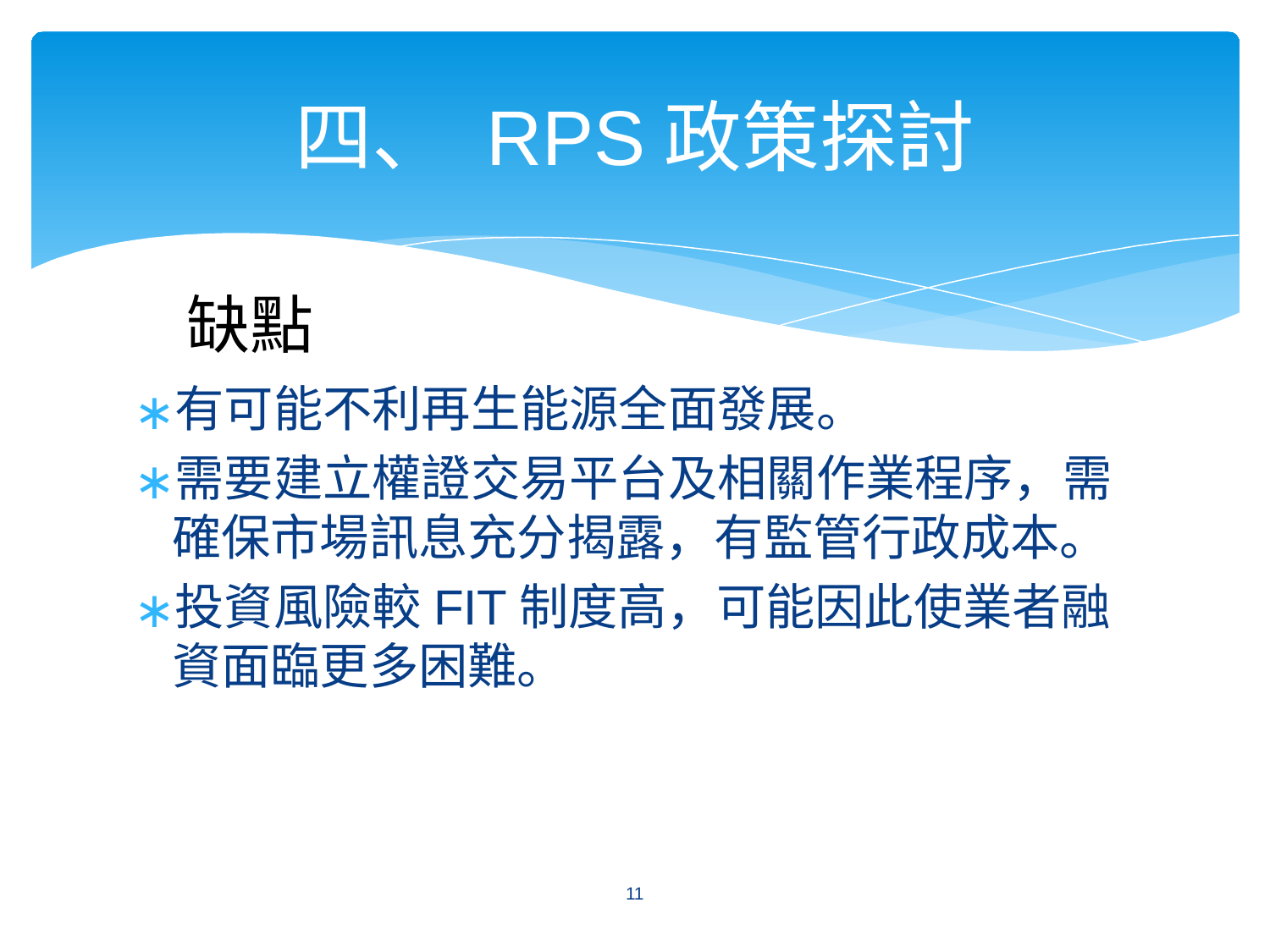

# 四、 RPS政策探討
缺點
有可能不利再生能源全面發展。
需要建立權證交易平台及相關作業程序，需確保市場訊息充分揭露，有監管行政成本。
投資風險較FIT制度高，可能因此使業者融資面臨更多困難。

11